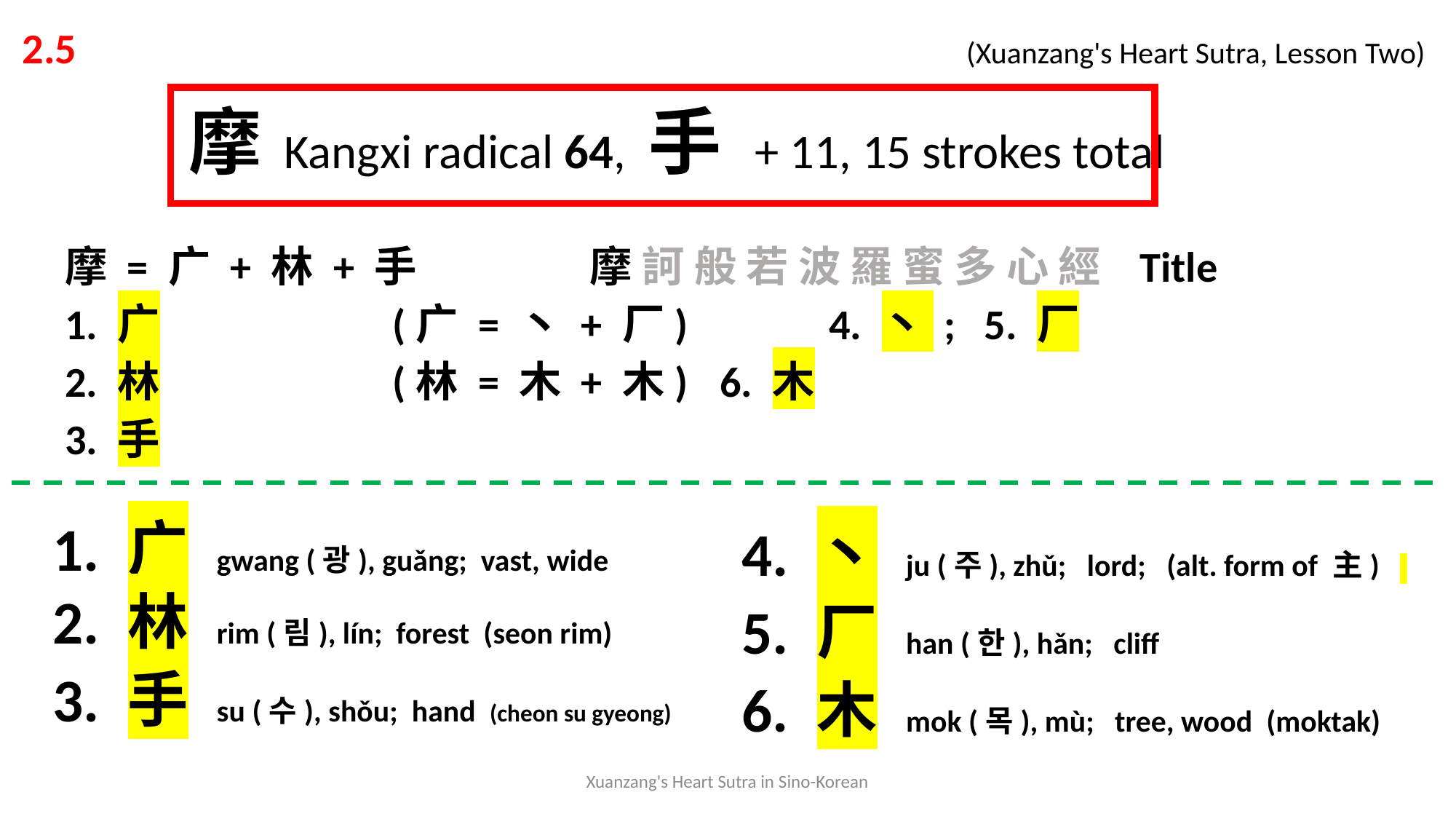

2.5  			  			                              (Xuanzang's Heart Sutra, Lesson Two)

摩 Kangxi radical 64, 手 + 11, 15 strokes total
摩 = 广 + 林 + 手                  摩 訶 般 若 波 羅 蜜 多 心 經   Title
1. 广  		(广 = 丶 + 厂)		4. 丶 ;   5. 厂
2. 林 			(林 = 木 + 木)	6. 木
3. 手
1. 广 gwang (광), guǎng;  vast, wide
2. 林 rim (림), lín;  forest  (seon rim)
3. 手 su (수), shǒu;  hand  (cheon su gyeong)

4. 丶 ju (주), zhǔ;   lord;   (alt. form of 主)
5. 厂 han (한), hǎn;   cliff
6. 木 mok (목), mù;   tree, wood  (moktak)
Xuanzang's Heart Sutra in Sino-Korean